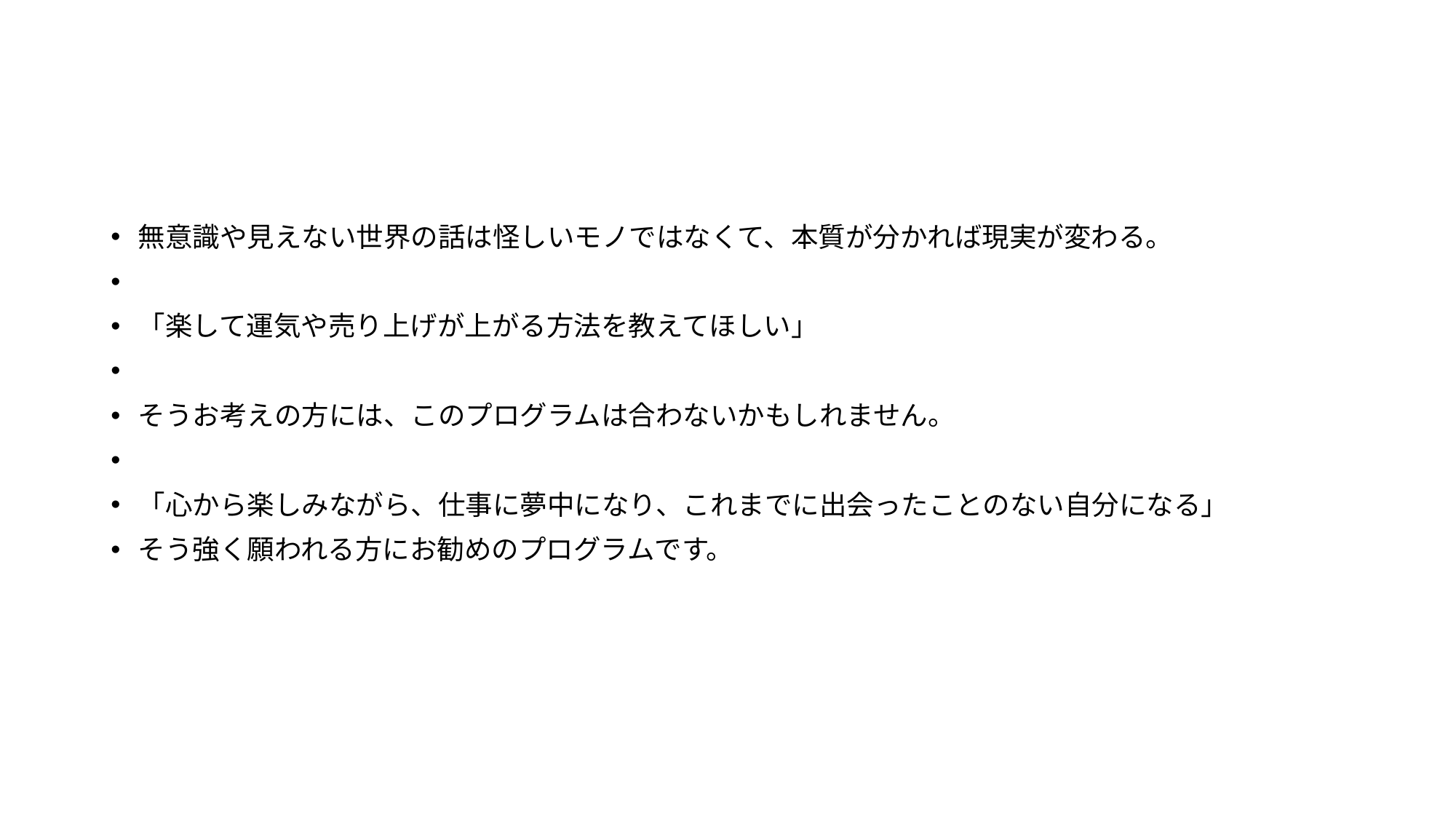

#
無意識や見えない世界の話は怪しいモノではなくて、本質が分かれば現実が変わる。

「楽して運気や売り上げが上がる方法を教えてほしい」

そうお考えの方には、このプログラムは合わないかもしれません。

「心から楽しみながら、仕事に夢中になり、これまでに出会ったことのない自分になる」
そう強く願われる方にお勧めのプログラムです。